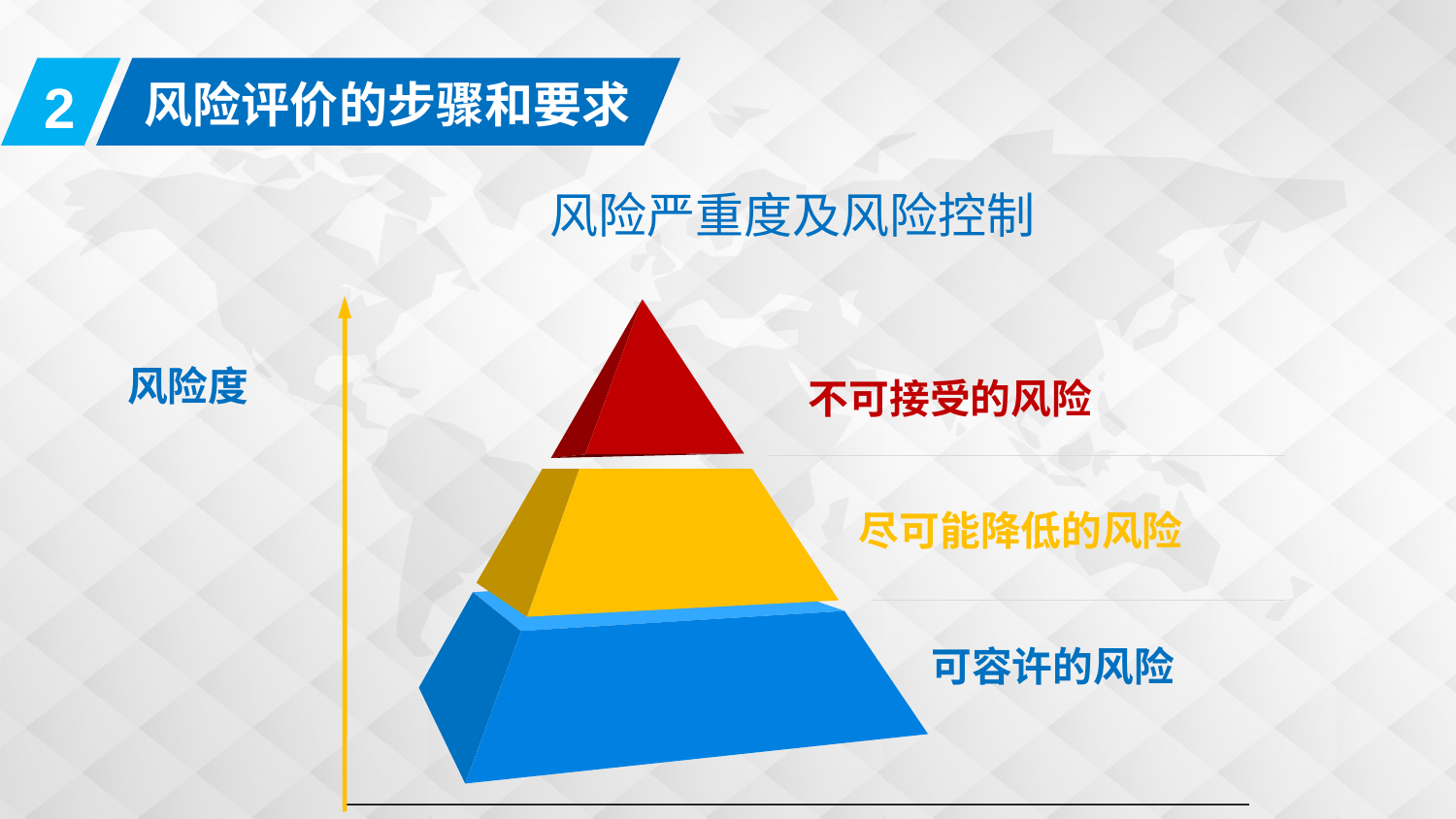

2
风险评价的步骤和要求
      风险严重度及风险控制

不可接受的风险

尽可能降低的风险

可容许的风险
风险度